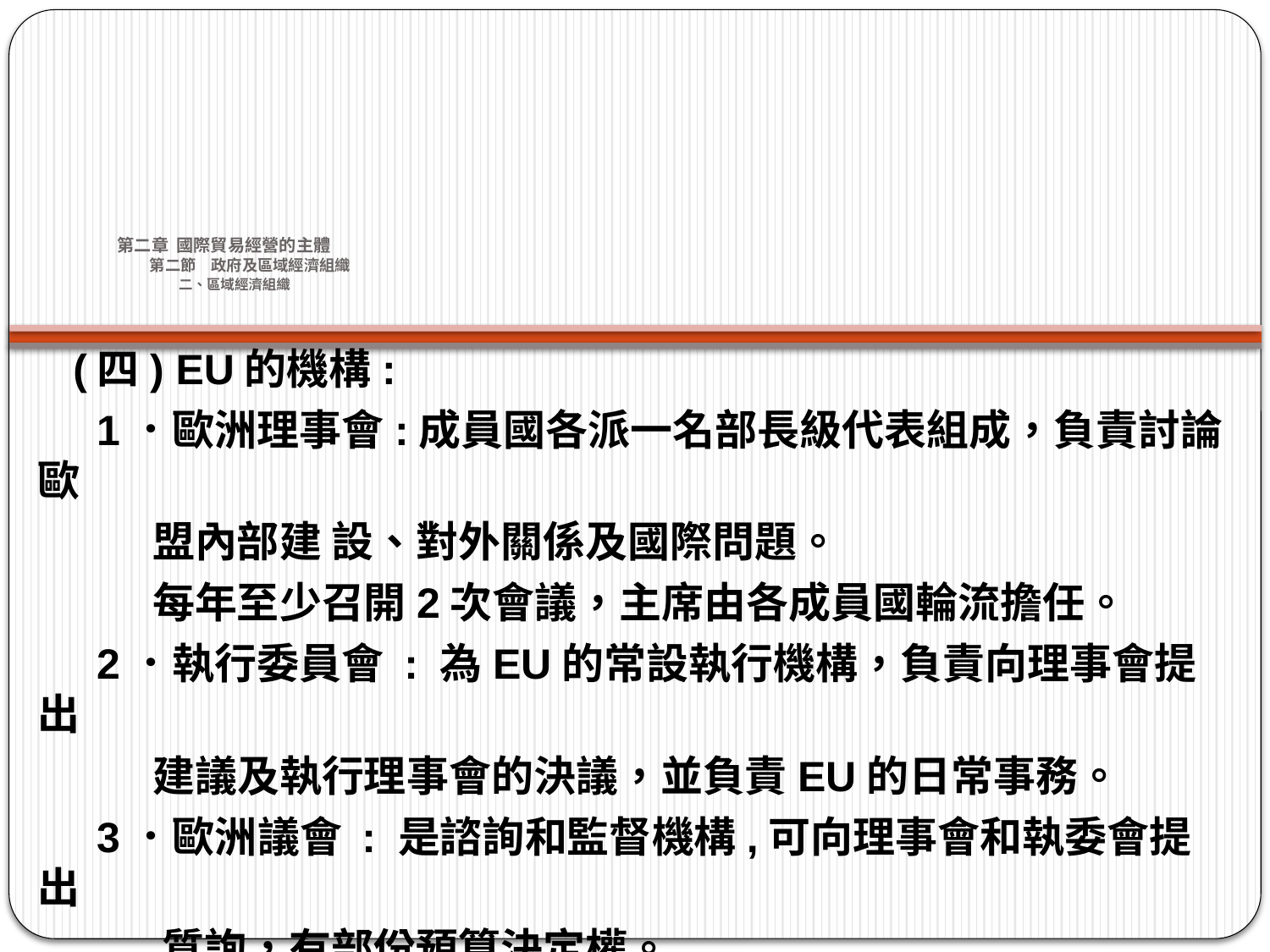

# 第二章  國際貿易經營的主體 第二節　政府及區域經濟組織 二、區域經濟組織
   (四) EU的機構:
     1．歐洲理事會:成員國各派一名部長級代表組成，負責討論歐
           盟內部建 設、對外關係及國際問題。
           每年至少召開2次會議，主席由各成員國輪流擔任。
     2．執行委員會 : 為EU的常設執行機構，負責向理事會提出
           建議及執行理事會的決議，並負責EU的日常事務。
     3．歐洲議會 : 是諮詢和監督機構,可向理事會和執委會提出
            質詢，有部份預算決定權。
     4．歐盟法院。
     5．歐盟審計院 : 負責審查歐盟的收支。